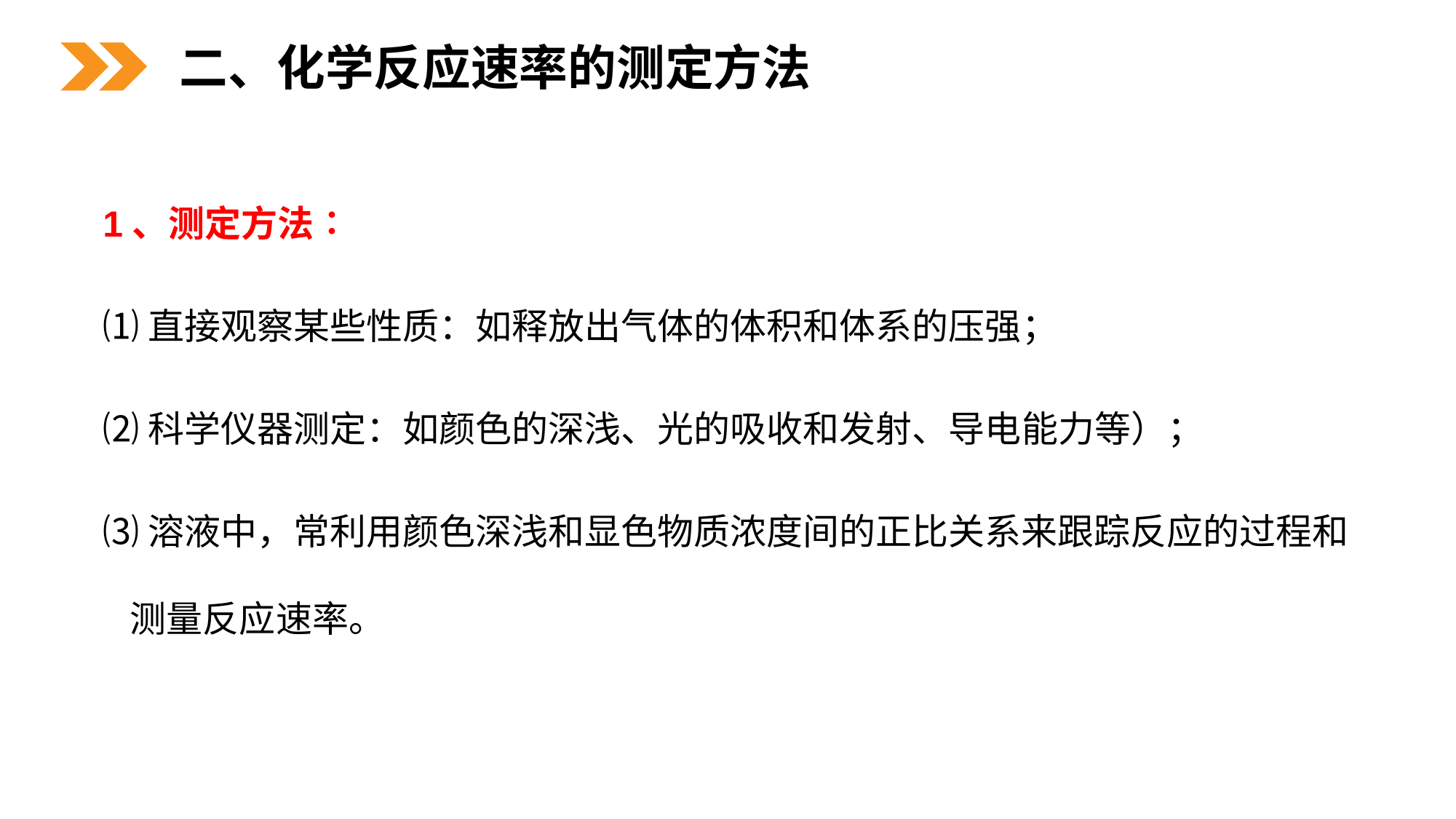

二、化学反应速率的测定方法
1、测定方法∶
⑴直接观察某些性质：如释放出气体的体积和体系的压强；
⑵科学仪器测定：如颜色的深浅、光的吸收和发射、导电能力等）；
⑶溶液中，常利用颜色深浅和显色物质浓度间的正比关系来跟踪反应的过程和测量反应速率。